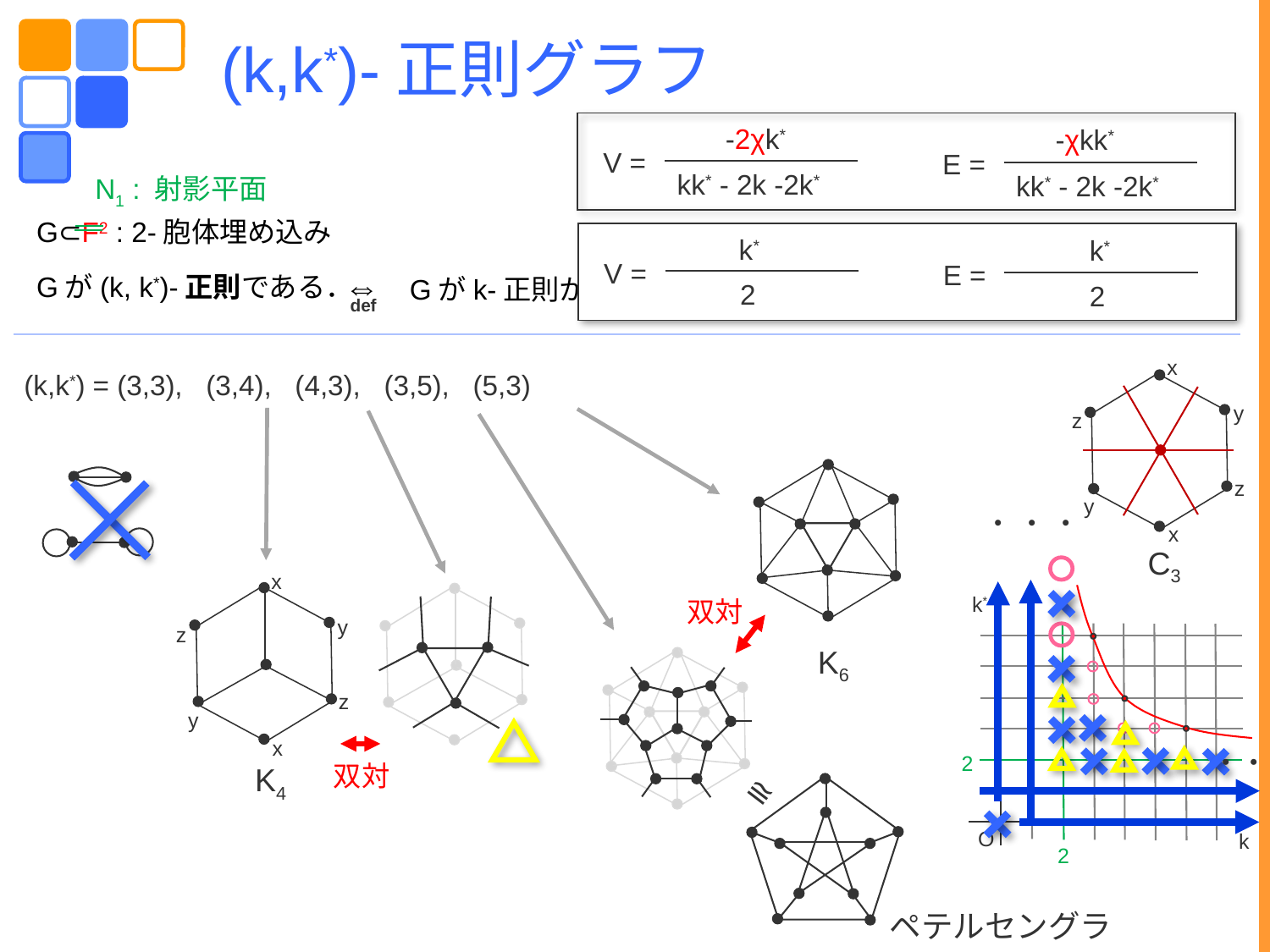

(k,k*)-正則グラフ

-2χk*
-χkk*
V =
E =
kk* - 2k -2k*
kk* - 2k -2k*
N1 : 射影平面
G⊂F2 : 2-胞体埋め込み

k*
k*
V =
E =
2
2
⇔
def
Gがk-正則かつ各面がk*-角形．
Gが(k, k*)-正則である．
x

C3
y
z
z
y
x
(k,k*) = (3,3),   (3,4),   (4,3),   (3,5),   (5,3)

・・・

x

K4

k*

双対
y

z

K6

z

y

x
・・・

2
双対
≅

O
k

2

ペテルセングラフ